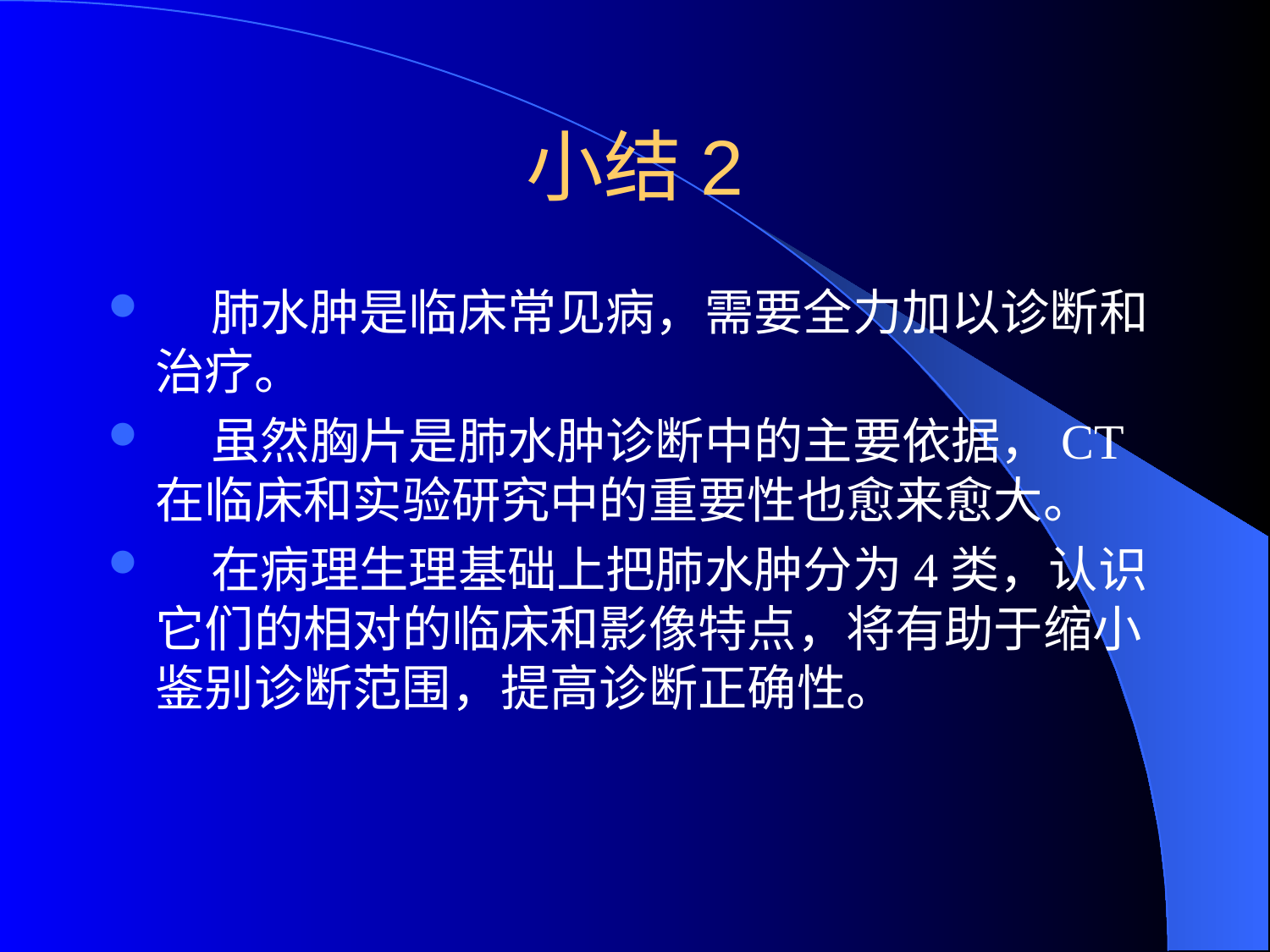

# 小结2
    肺水肿是临床常见病，需要全力加以诊断和治疗。
    虽然胸片是肺水肿诊断中的主要依据，CT在临床和实验研究中的重要性也愈来愈大。
    在病理生理基础上把肺水肿分为4类，认识它们的相对的临床和影像特点，将有助于缩小鉴别诊断范围，提高诊断正确性。